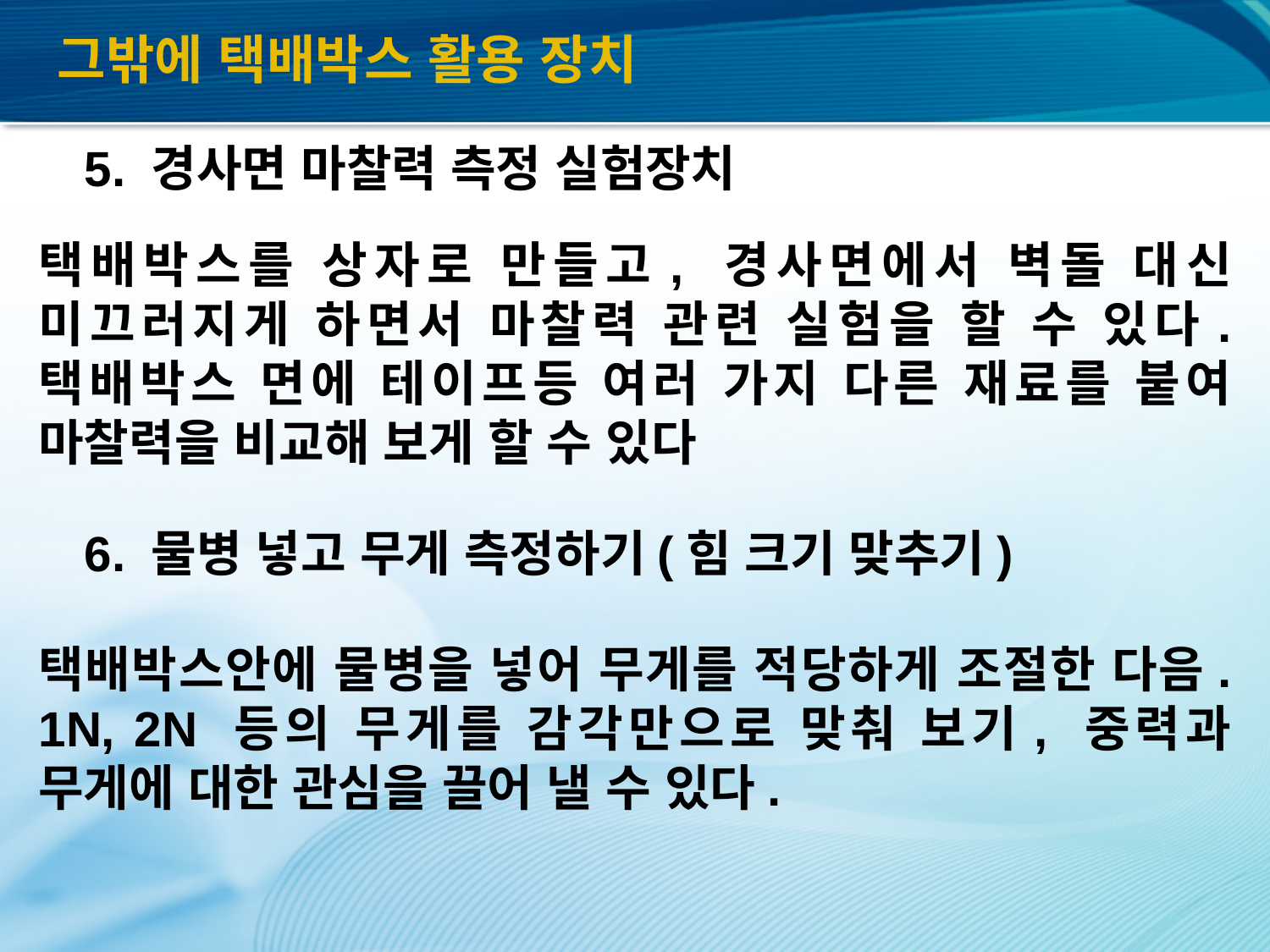

그밖에 택배박스 활용 장치
5. 경사면 마찰력 측정 실험장치
택배박스를 상자로 만들고, 경사면에서 벽돌 대신 미끄러지게 하면서 마찰력 관련 실험을 할 수 있다. 택배박스 면에 테이프등 여러 가지 다른 재료를 붙여 마찰력을 비교해 보게 할 수 있다
6. 물병 넣고 무게 측정하기(힘 크기 맞추기)
택배박스안에 물병을 넣어 무게를 적당하게 조절한 다음. 1N, 2N 등의 무게를 감각만으로 맞춰 보기, 중력과 무게에 대한 관심을 끌어 낼 수 있다.